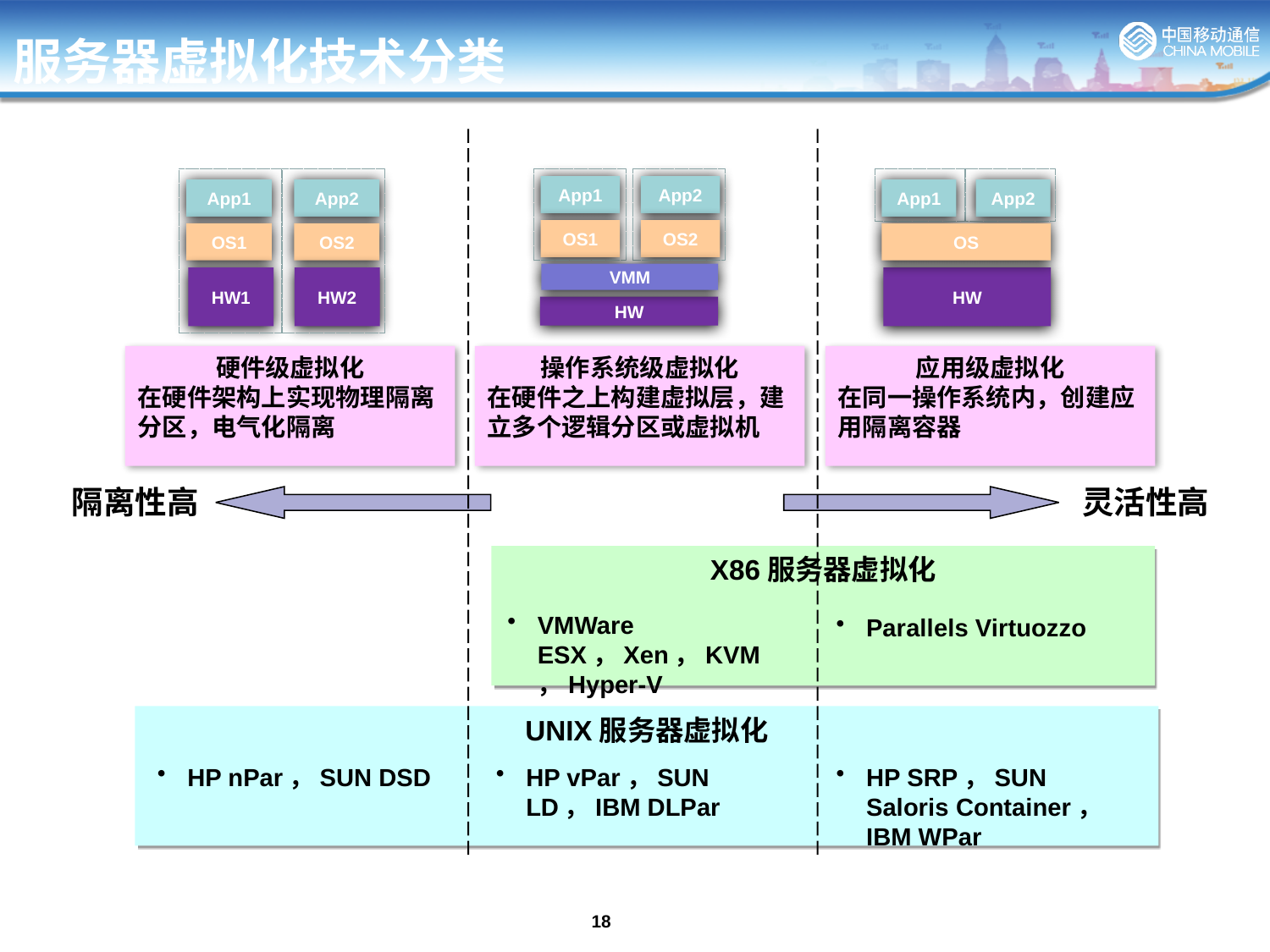

服务器虚拟化技术分类

App1
App2
OS1
OS2
HW1
HW2

App1
App2
OS1
OS2
VMM
HW

App1
App2
OS
HW
硬件级虚拟化
在硬件架构上实现物理隔离分区，电气化隔离
操作系统级虚拟化
在硬件之上构建虚拟层，建立多个逻辑分区或虚拟机
应用级虚拟化
在同一操作系统内，创建应用隔离容器
隔离性高
灵活性高

X86服务器虚拟化
VMWare ESX，Xen，KVM，Hyper-V
Parallels Virtuozzo
UNIX服务器虚拟化
HP nPar，SUN DSD
HP vPar，SUN LD，IBM DLPar
HP SRP，SUN Saloris Container，IBM WPar